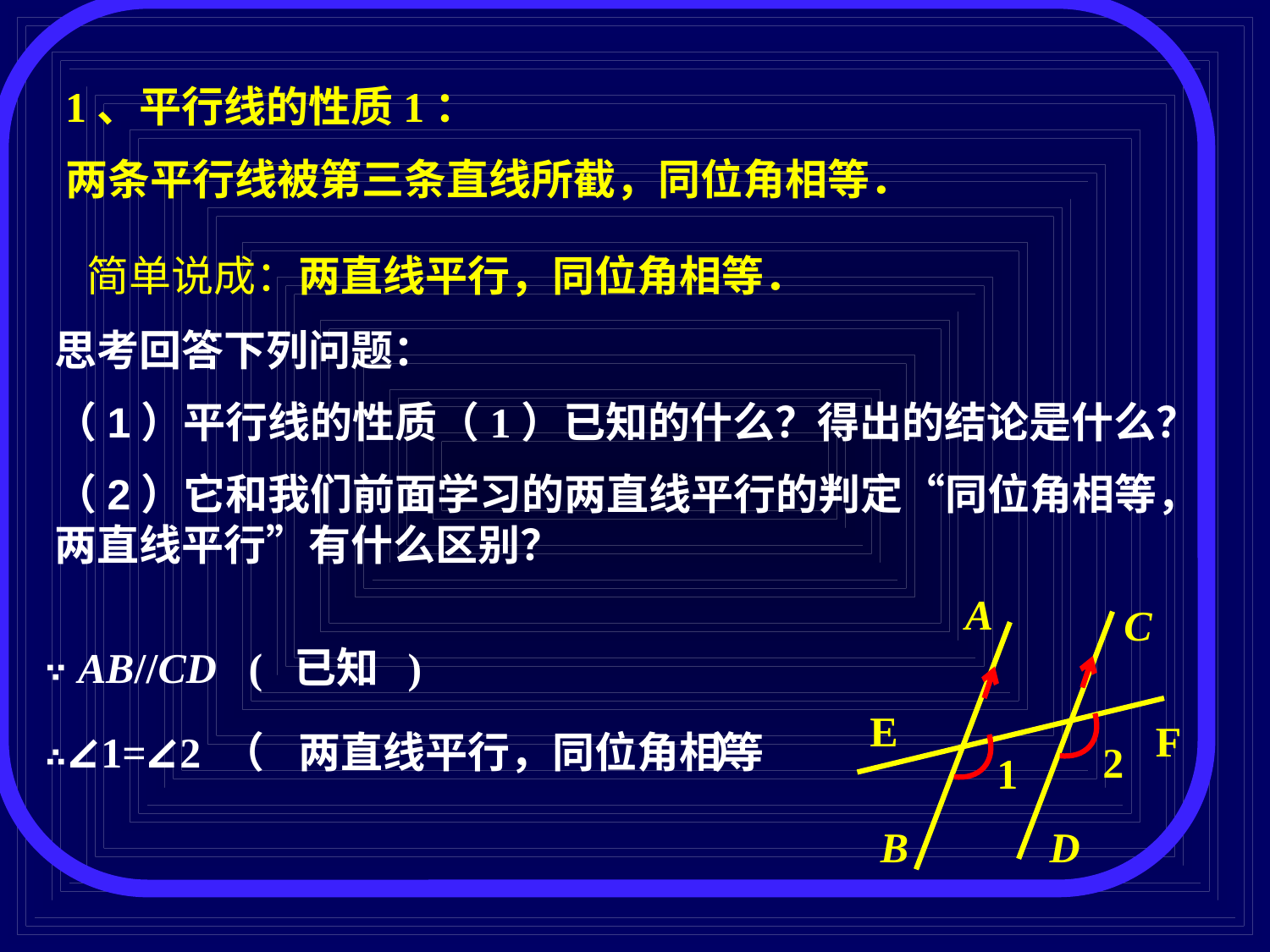

1、平行线的性质1：
两条平行线被第三条直线所截，同位角相等．

简单说成：两直线平行，同位角相等．
思考回答下列问题：
（1）平行线的性质（1）已知的什么？得出的结论是什么？
（2）它和我们前面学习的两直线平行的判定“同位角相等，两直线平行”有什么区别？
A
C

B
D
∵ AB//CD   (  已知  )

E
F

2
1
∴∠1=∠2 （                                               ）
两直线平行，同位角相等